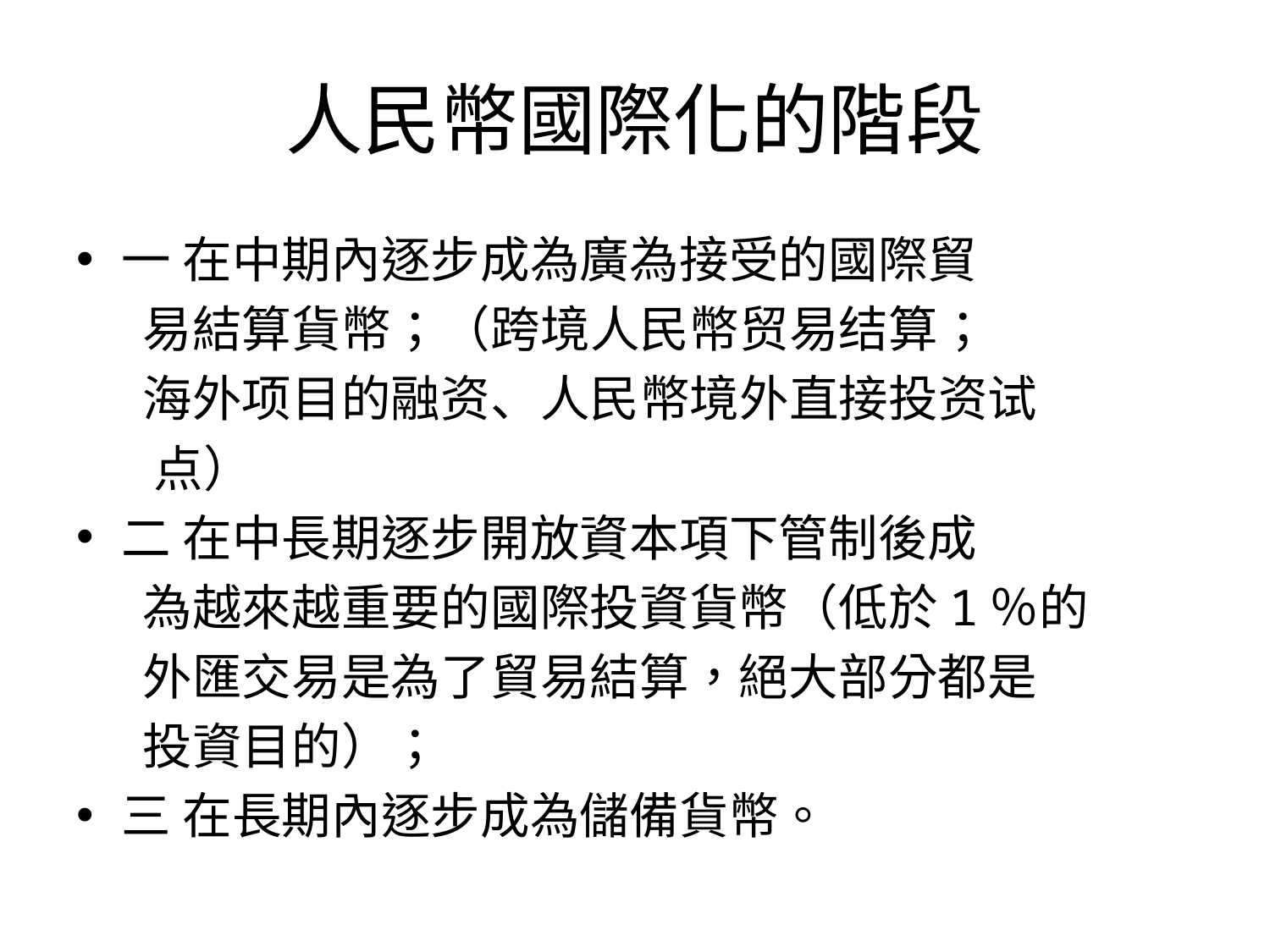

# 人民幣國際化的階段
一 在中期內逐步成為廣為接受的國際貿
     易結算貨幣；（跨境人民幣贸易结算；
     海外项目的融资、人民幣境外直接投资试
      点）
二 在中長期逐步開放資本項下管制後成
     為越來越重要的國際投資貨幣（低於1％的
     外匯交易是為了貿易結算，絕大部分都是
     投資目的）；
三 在長期內逐步成為儲備貨幣。